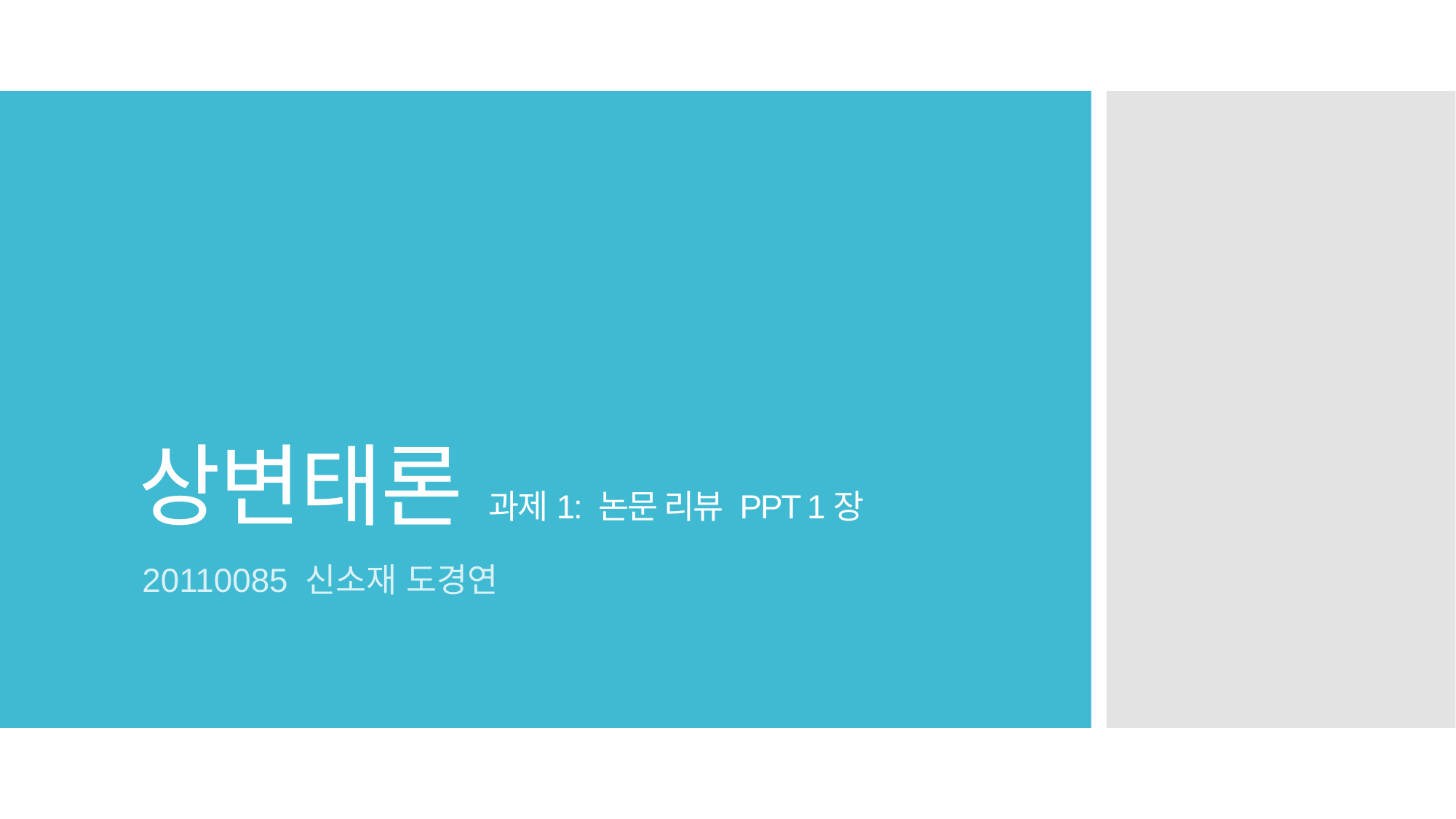

# 상변태론 과제1: 논문 리뷰 PPT 1장
20110085 신소재 도경연